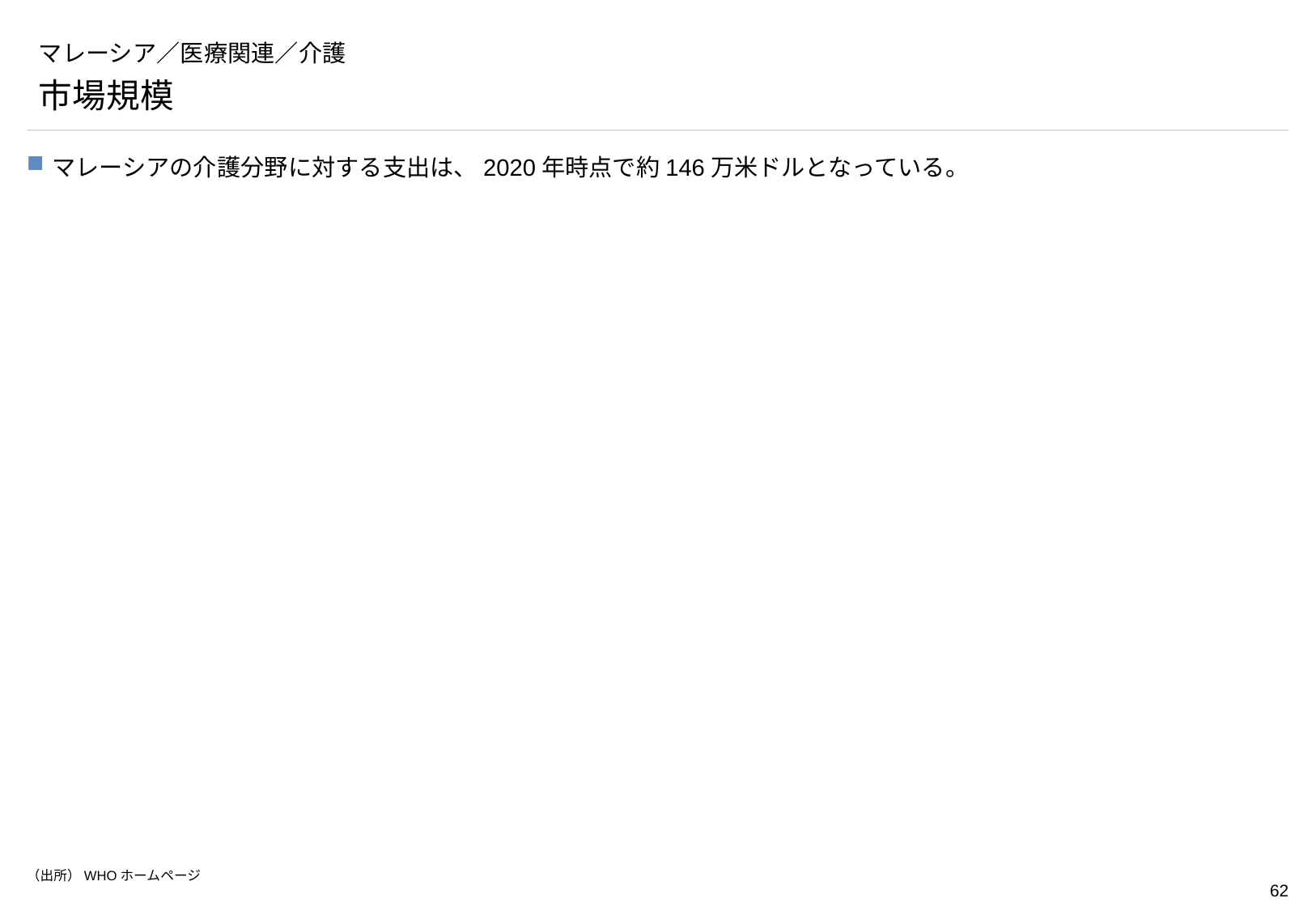

# マレーシア／医療関連／介護
市場規模
マレーシアの介護分野に対する支出は、2020年時点で約146万米ドルとなっている。
（出所）WHOホームページ